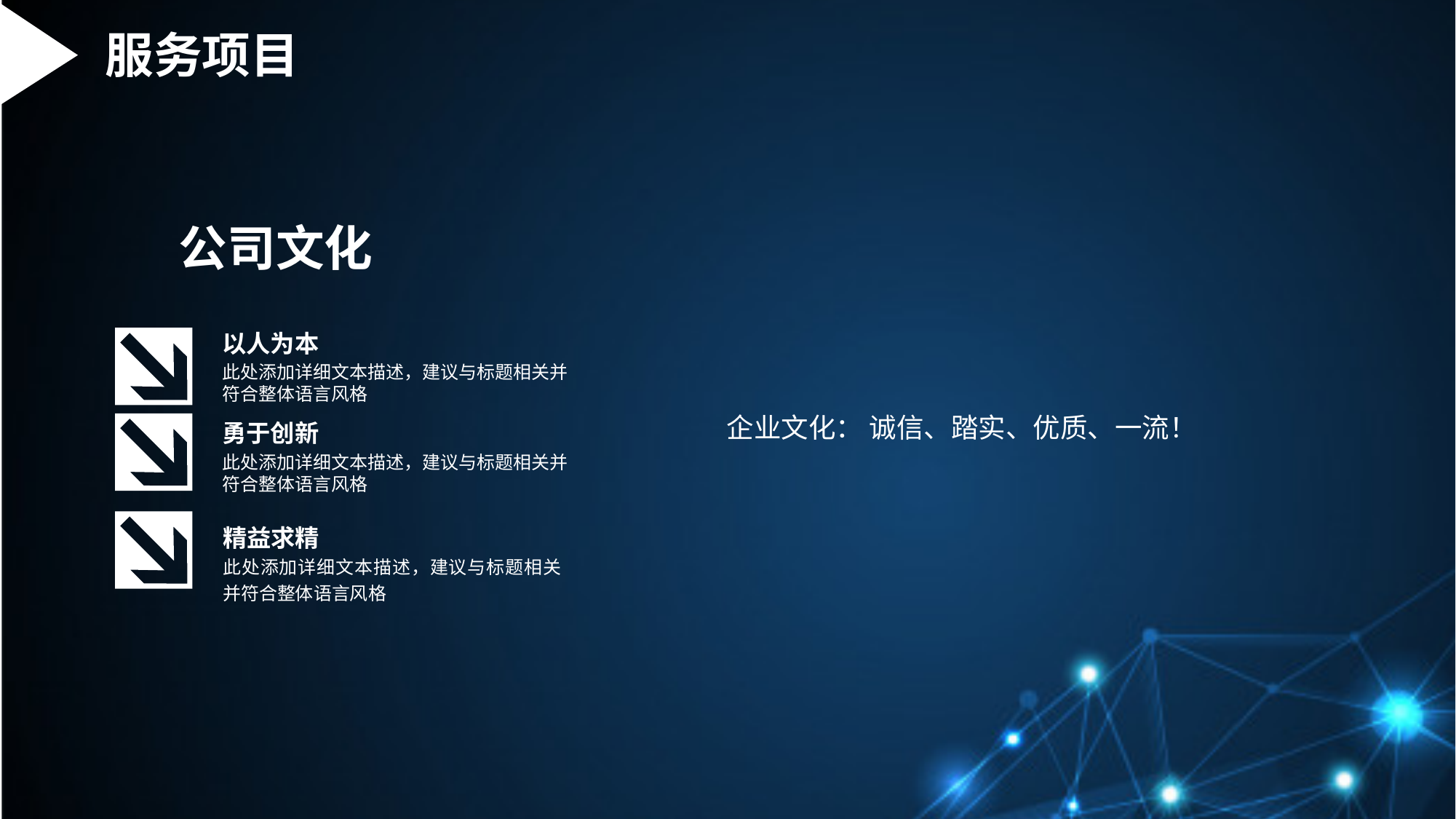

服务项目
公司文化
以人为本
此处添加详细文本描述，建议与标题相关并符合整体语言风格

企业文化： 诚信、踏实、优质、一流！

勇于创新
此处添加详细文本描述，建议与标题相关并符合整体语言风格

精益求精
此处添加详细文本描述，建议与标题相关并符合整体语言风格